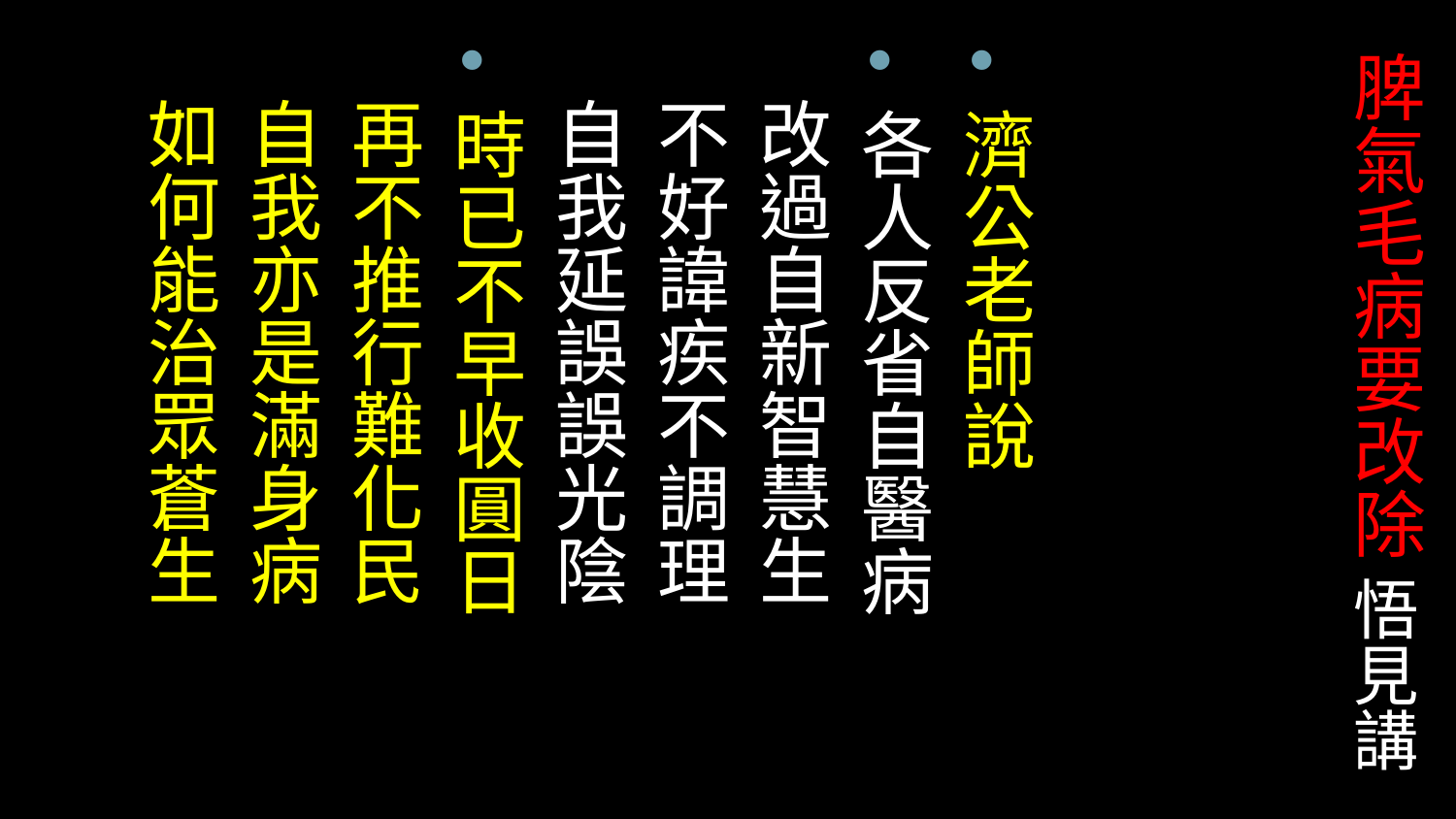

# 脾氣毛病要改除 悟見講
濟公老師說
各人反省自醫病
  改過自新智慧生
  不好諱疾不調理
  自我延誤誤光陰
時已不早收圓日
  再不推行難化民
  自我亦是滿身病
  如何能治眾蒼生